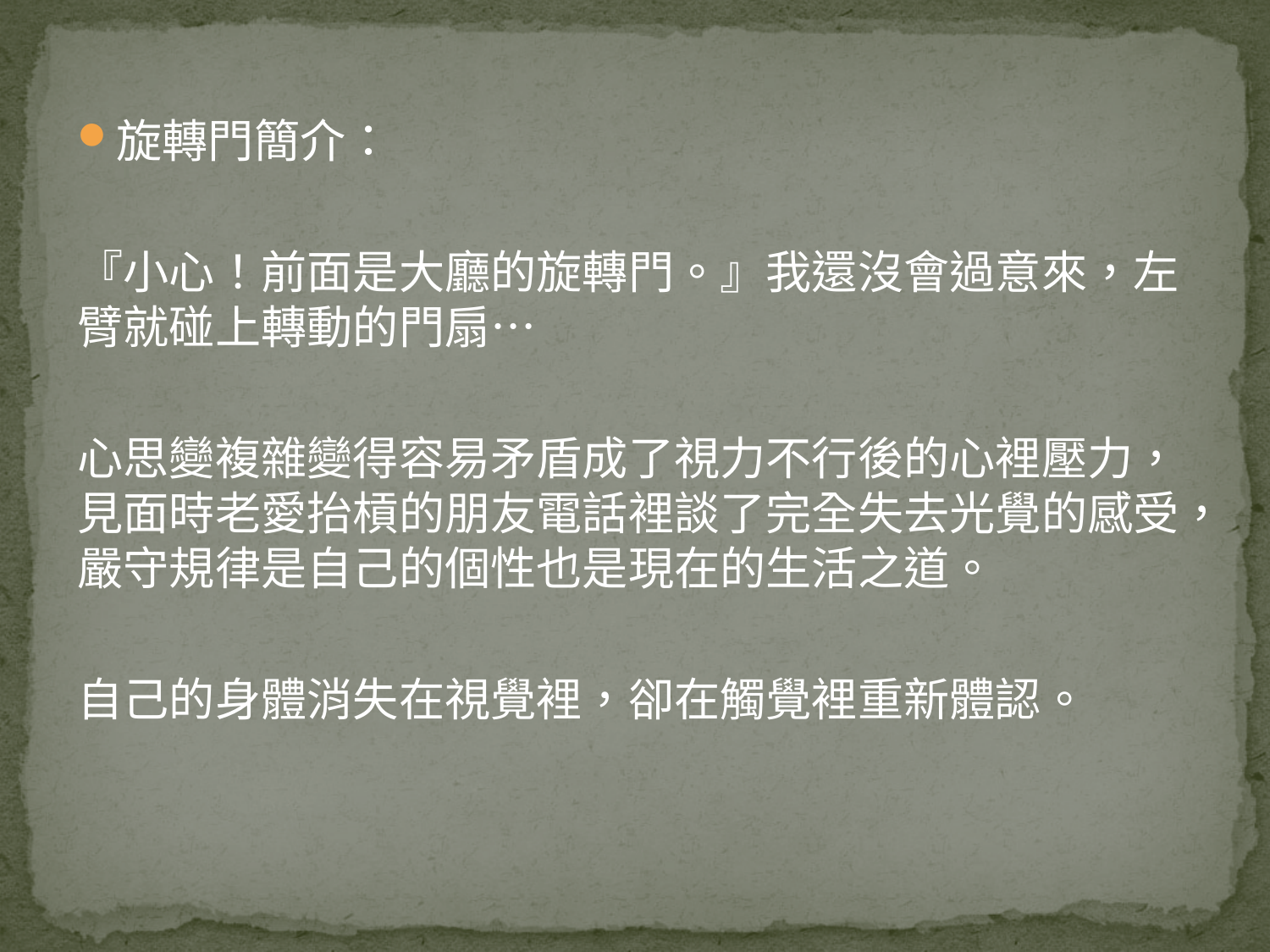

旋轉門簡介：

『小心！前面是大廳的旋轉門。』我還沒會過意來，左臂就碰上轉動的門扇…

心思變複雜變得容易矛盾成了視力不行後的心裡壓力，見面時老愛抬槓的朋友電話裡談了完全失去光覺的感受，嚴守規律是自己的個性也是現在的生活之道。

自己的身體消失在視覺裡，卻在觸覺裡重新體認。